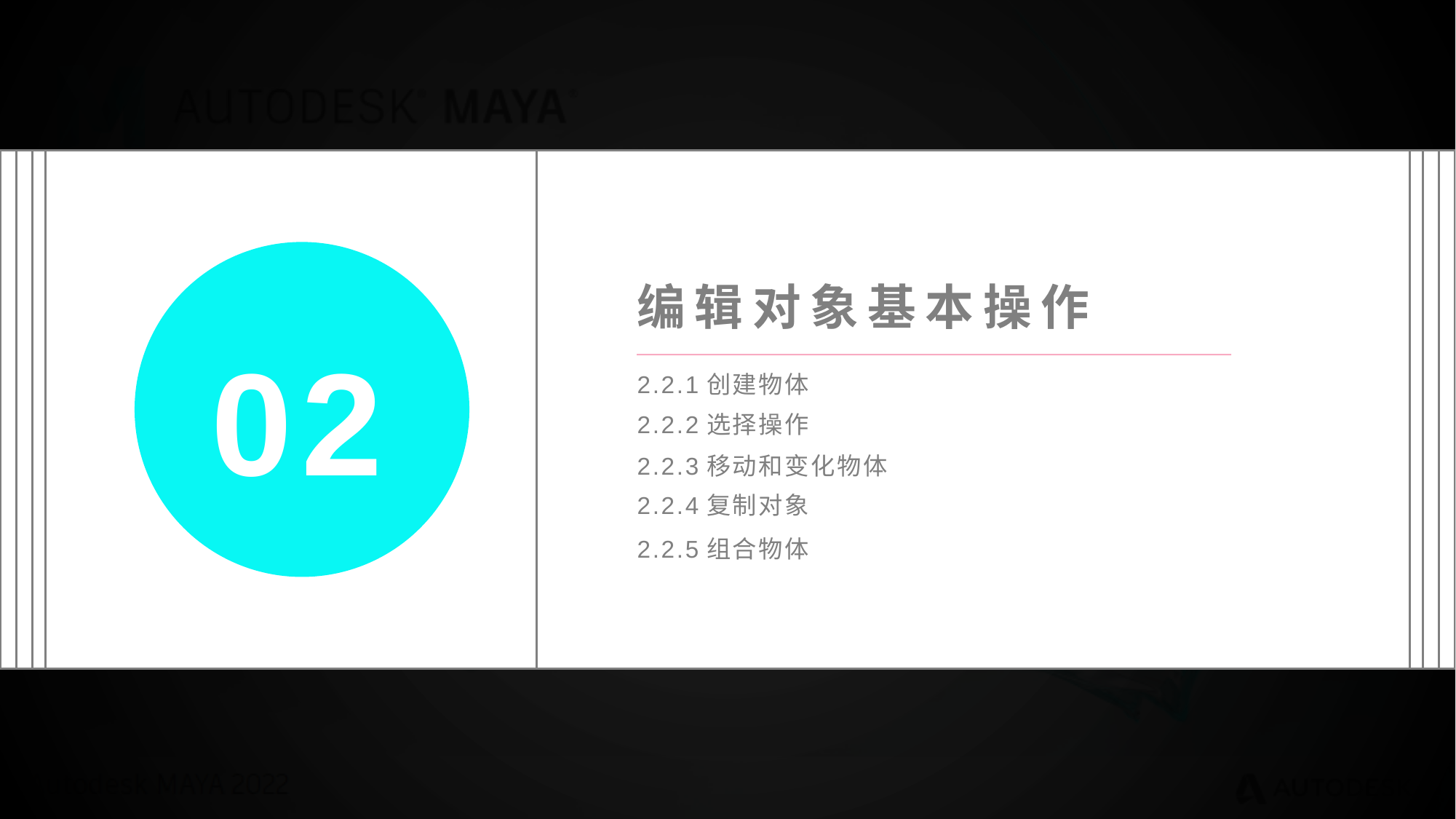

编辑对象基本操作
02
2.2.1创建物体
2.2.2选择操作
2.2.3移动和变化物体
2.2.4复制对象
2.2.5组合物体